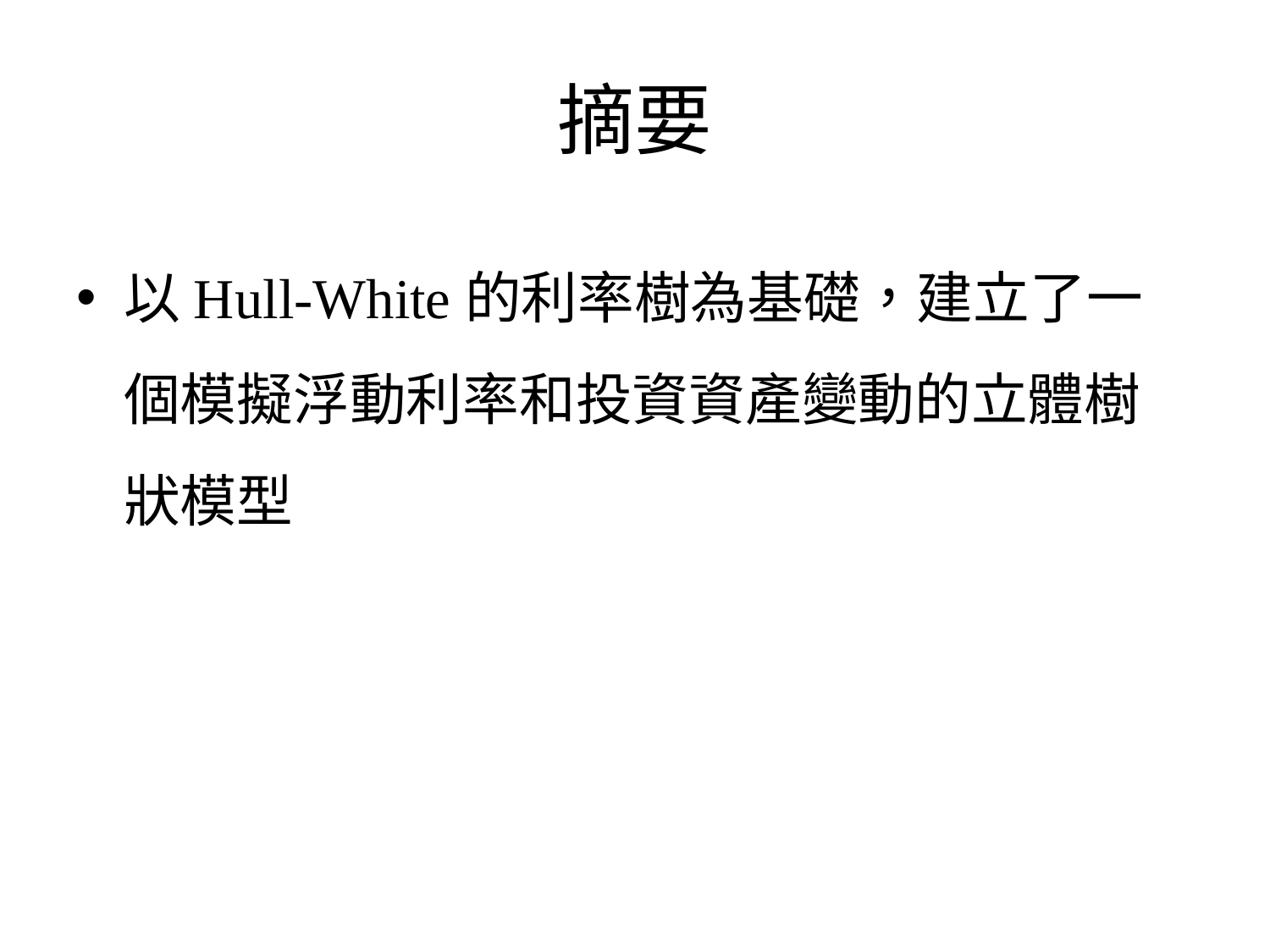

# 摘要
以Hull-White的利率樹為基礎，建立了一個模擬浮動利率和投資資產變動的立體樹狀模型